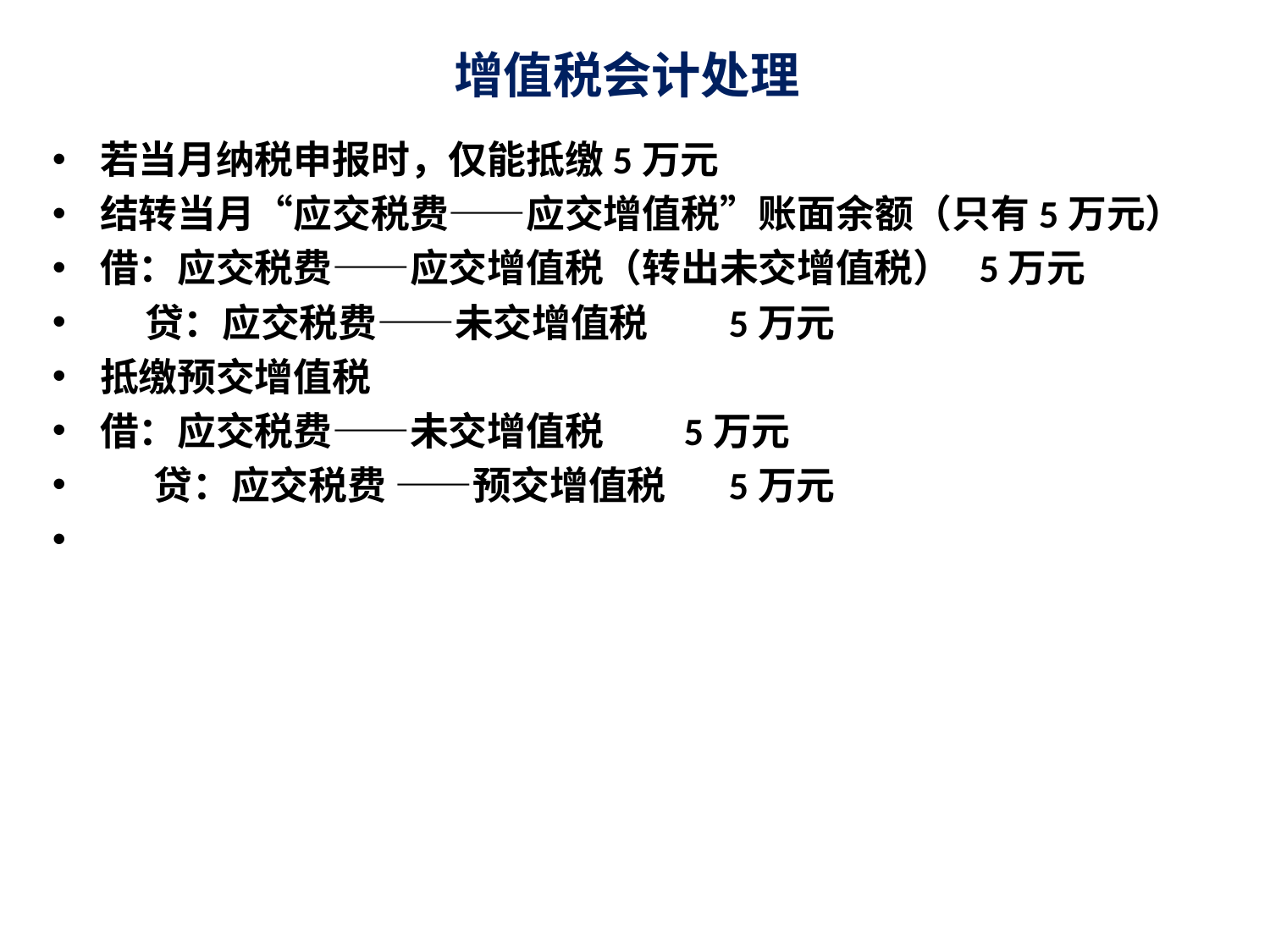

# 增值税会计处理
若当月纳税申报时，仅能抵缴5万元
结转当月“应交税费——应交增值税”账面余额（只有5万元）
借：应交税费——应交增值税（转出未交增值税）  5万元
    贷：应交税费——未交增值税        5万元
抵缴预交增值税
借：应交税费——未交增值税        5万元
     贷：应交税费 ——预交增值税      5万元